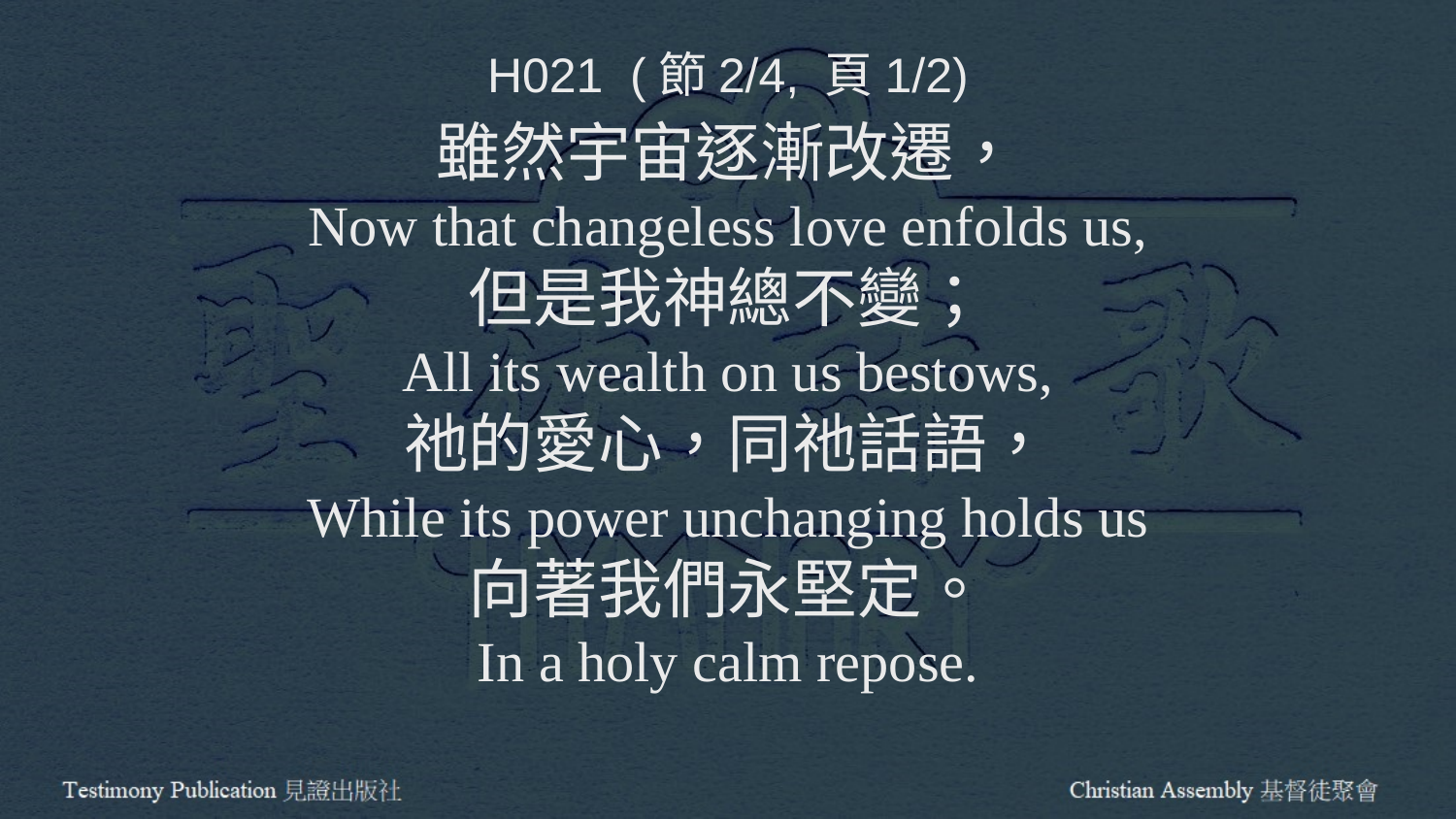

H021  (節2/4, 頁1/2)
雖然宇宙逐漸改遷，
Now that changeless love enfolds us,
但是我神總不變；
All its wealth on us bestows,
祂的愛心，同祂話語，
While its power unchanging holds us
向著我們永堅定。
In a holy calm repose.